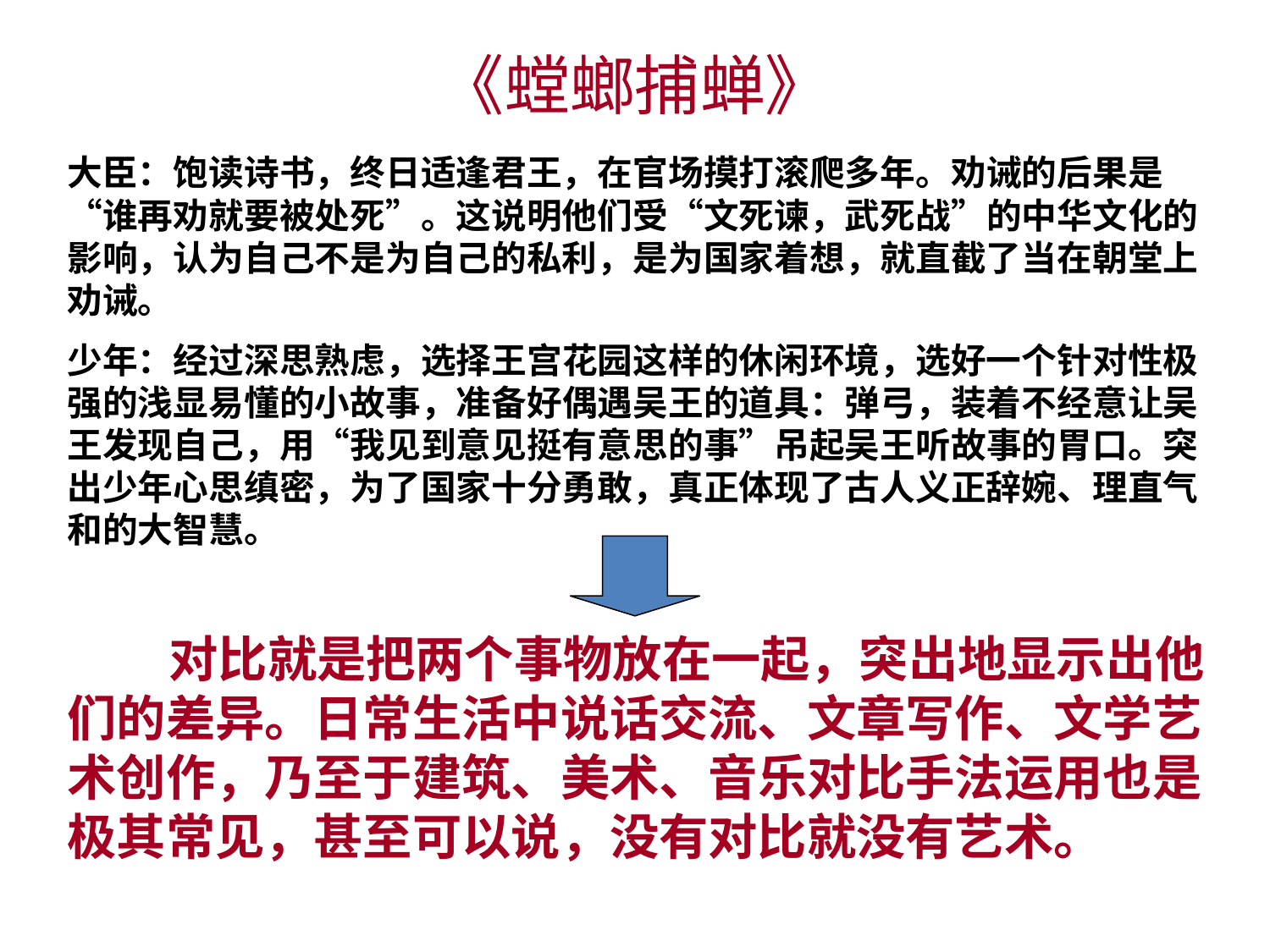

《螳螂捕蝉》
大臣：饱读诗书，终日适逢君王，在官场摸打滚爬多年。劝诫的后果是“谁再劝就要被处死”。这说明他们受“文死谏，武死战”的中华文化的影响，认为自己不是为自己的私利，是为国家着想，就直截了当在朝堂上劝诫。
少年：经过深思熟虑，选择王宫花园这样的休闲环境，选好一个针对性极强的浅显易懂的小故事，准备好偶遇吴王的道具：弹弓，装着不经意让吴王发现自己，用“我见到意见挺有意思的事”吊起吴王听故事的胃口。突出少年心思缜密，为了国家十分勇敢，真正体现了古人义正辞婉、理直气和的大智慧。

        对比就是把两个事物放在一起，突出地显示出他们的差异。日常生活中说话交流、文章写作、文学艺术创作，乃至于建筑、美术、音乐对比手法运用也是极其常见，甚至可以说，没有对比就没有艺术。